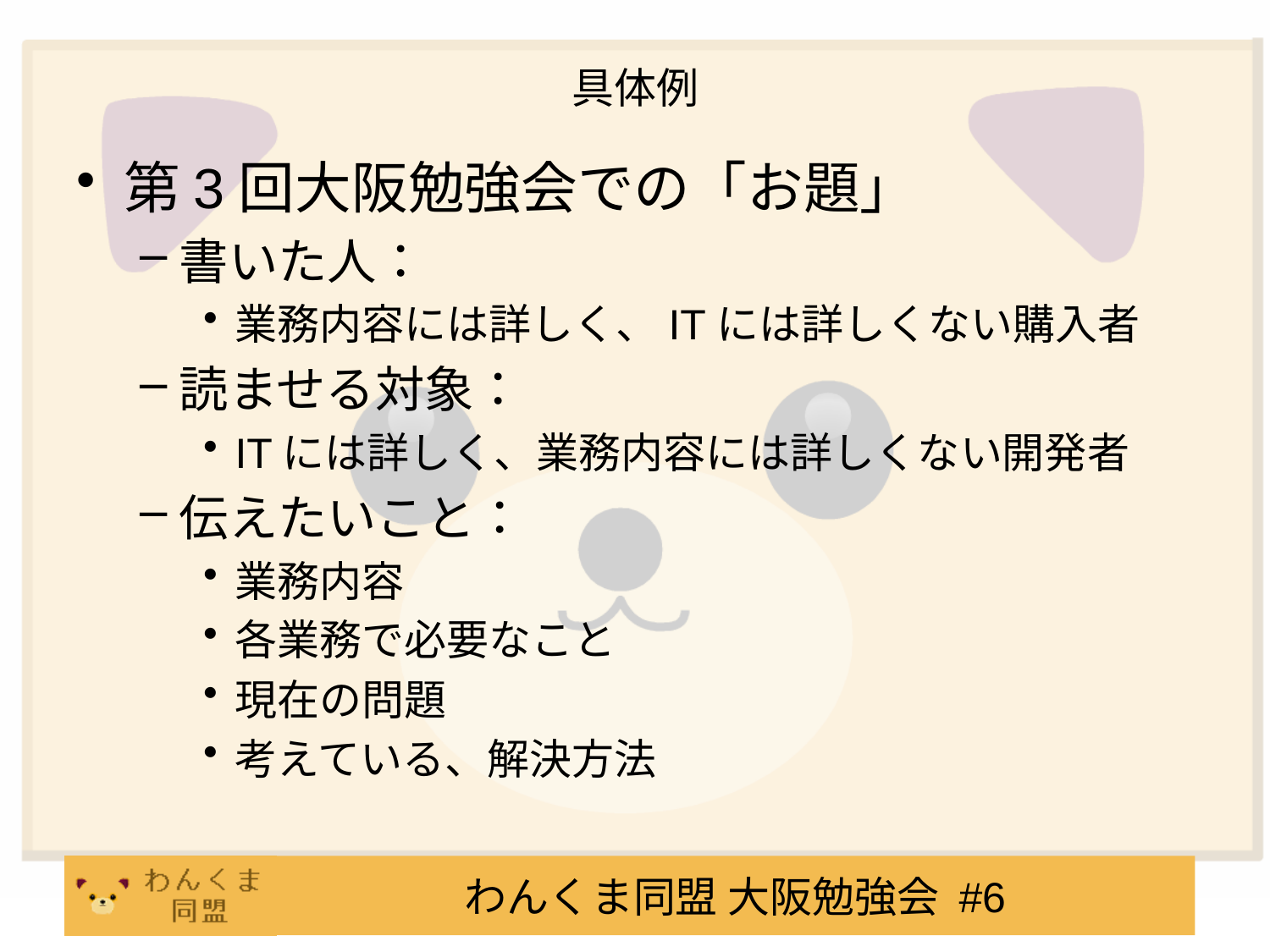

# 具体例
第3回大阪勉強会での「お題」
書いた人：
業務内容には詳しく、ITには詳しくない購入者
読ませる対象：
ITには詳しく、業務内容には詳しくない開発者
伝えたいこと：
業務内容
各業務で必要なこと
現在の問題
考えている、解決方法